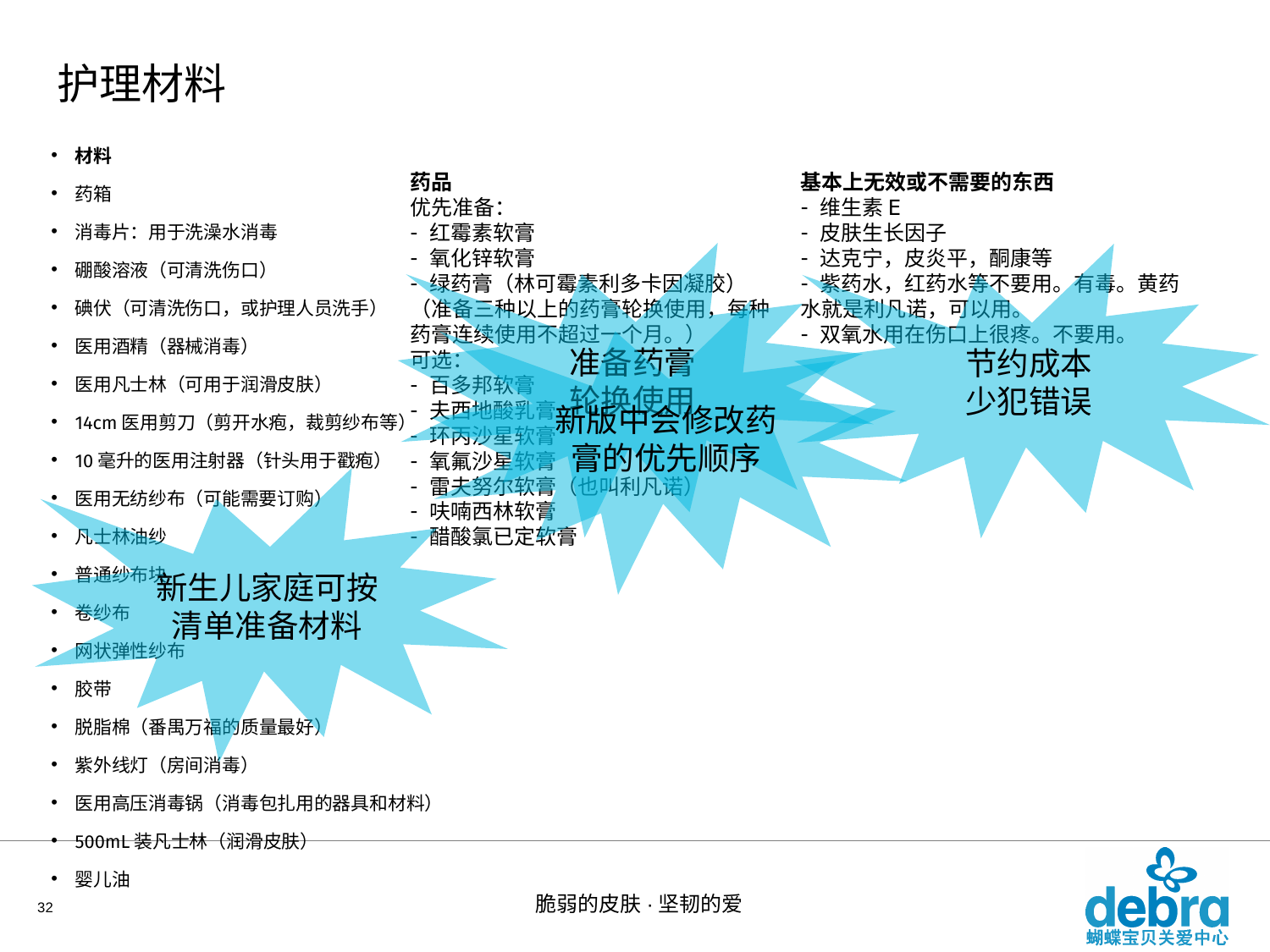

# 护理材料
材料
药箱
消毒片：用于洗澡水消毒
硼酸溶液（可清洗伤口）
碘伏（可清洗伤口，或护理人员洗手）
医用酒精（器械消毒）
医用凡士林（可用于润滑皮肤）
14cm医用剪刀（剪开水疱，裁剪纱布等）
10毫升的医用注射器（针头用于戳疱）
医用无纺纱布（可能需要订购）
凡士林油纱
普通纱布块
卷纱布
网状弹性纱布
胶带
脱脂棉（番禺万福的质量最好）
紫外线灯（房间消毒）
医用高压消毒锅（消毒包扎用的器具和材料）
500mL装凡士林（润滑皮肤）
婴儿油
药品
优先准备：
- 红霉素软膏
- 氧化锌软膏
- 绿药膏（林可霉素利多卡因凝胶）
（准备三种以上的药膏轮换使用，每种药膏连续使用不超过一个月。）
可选：
- 百多邦软膏
- 夫西地酸乳膏
- 环丙沙星软膏
- 氧氟沙星软膏
- 雷夫努尔软膏（也叫利凡诺）
- 呋喃西林软膏
- 醋酸氯已定软膏
基本上无效或不需要的东西
- 维生素E
- 皮肤生长因子
- 达克宁，皮炎平，酮康等
- 紫药水，红药水等不要用。有毒。黄药水就是利凡诺，可以用。
- 双氧水用在伤口上很疼。不要用。
准备药膏
轮换使用
节约成本
少犯错误
新版中会修改药膏的优先顺序
新生儿家庭可按清单准备材料